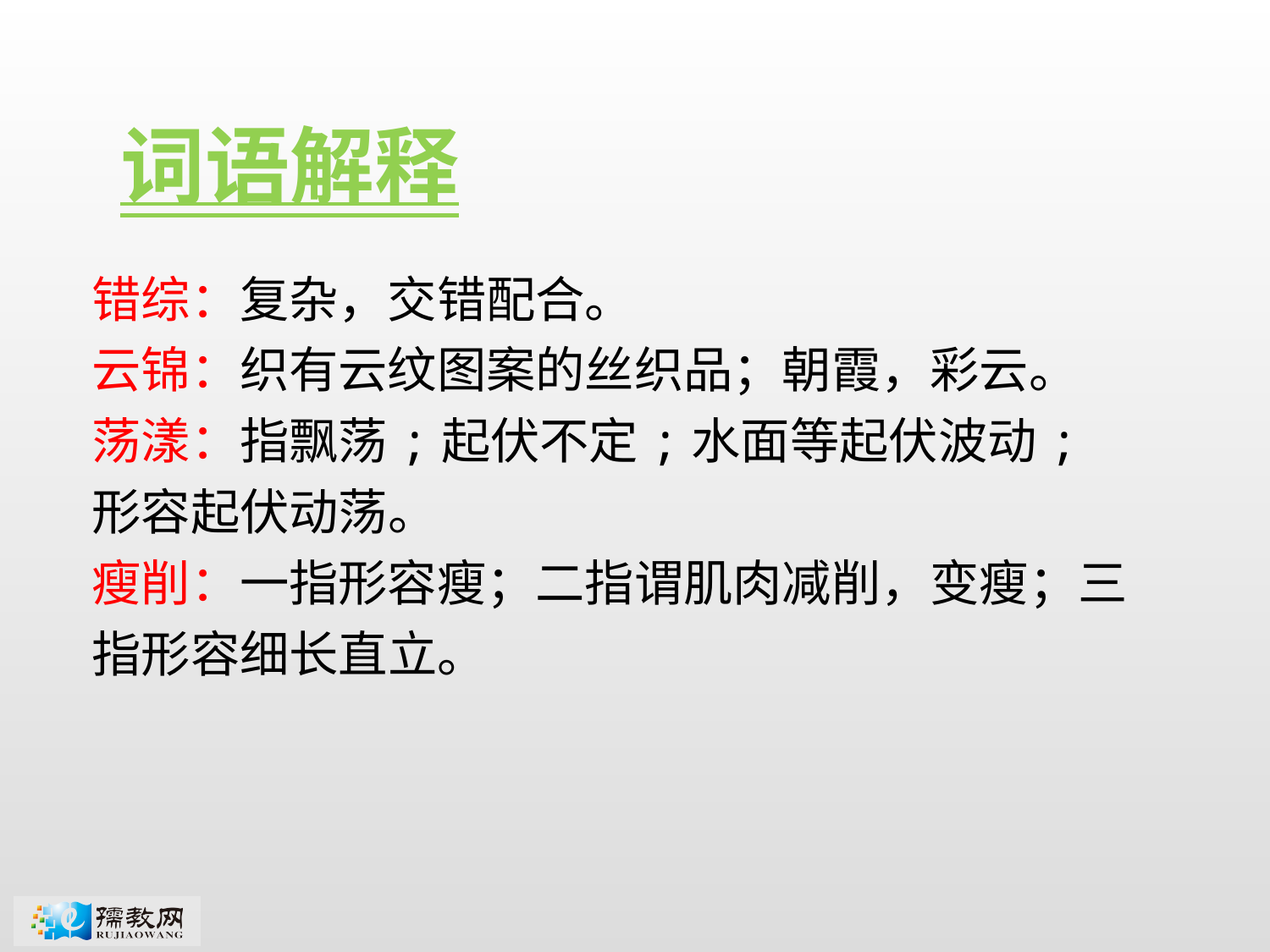

词语解释

错综：复杂，交错配合。
云锦：织有云纹图案的丝织品；朝霞，彩云。
荡漾：指飘荡;起伏不定;水面等起伏波动;形容起伏动荡。
瘦削：一指形容瘦；二指谓肌肉减削，变瘦；三指形容细长直立。